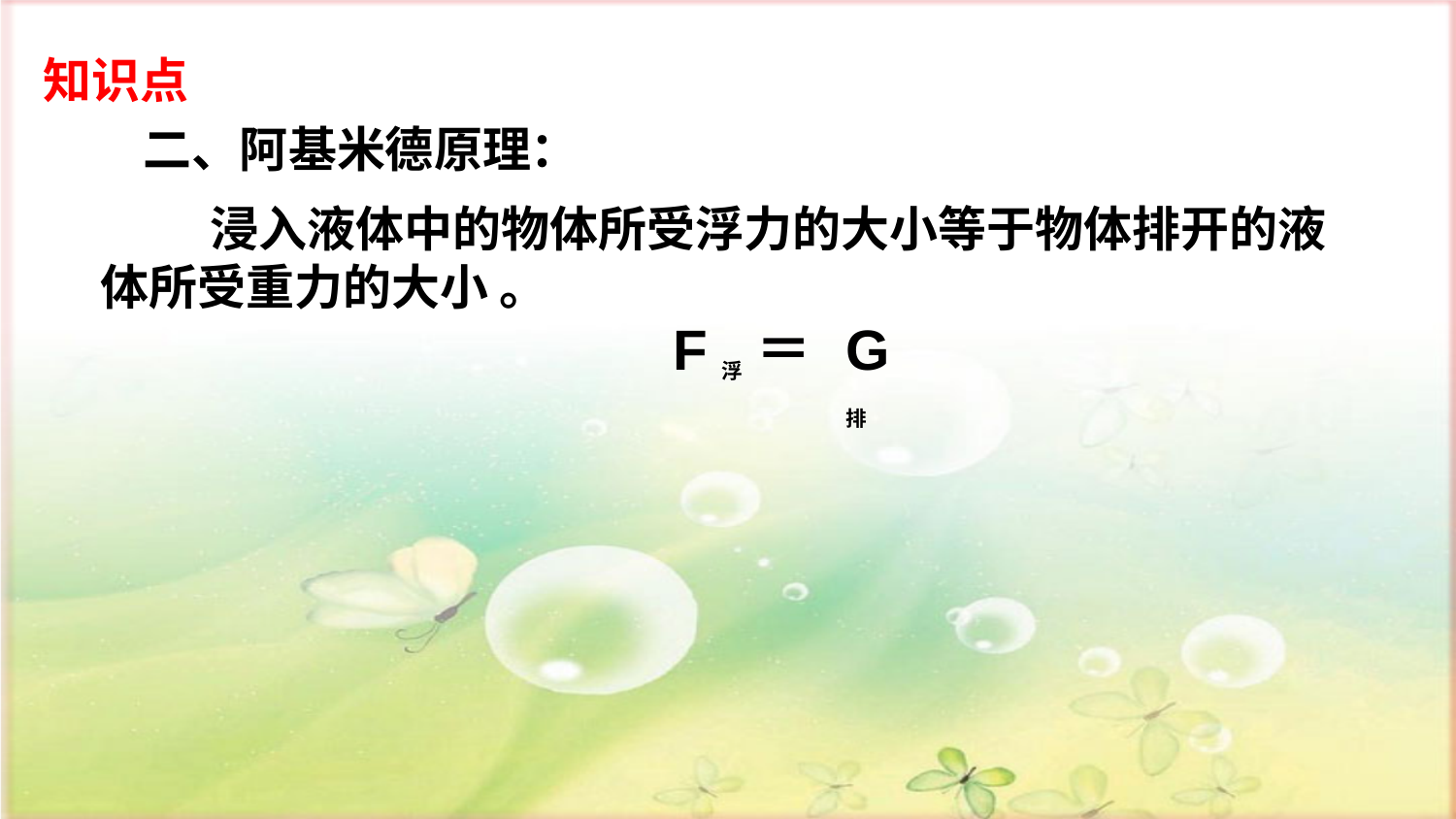

知识点
二、阿基米德原理：
         浸入液体中的物体所受浮力的大小等于物体排开的液体所受重力的大小 。
F浮 ＝
G排